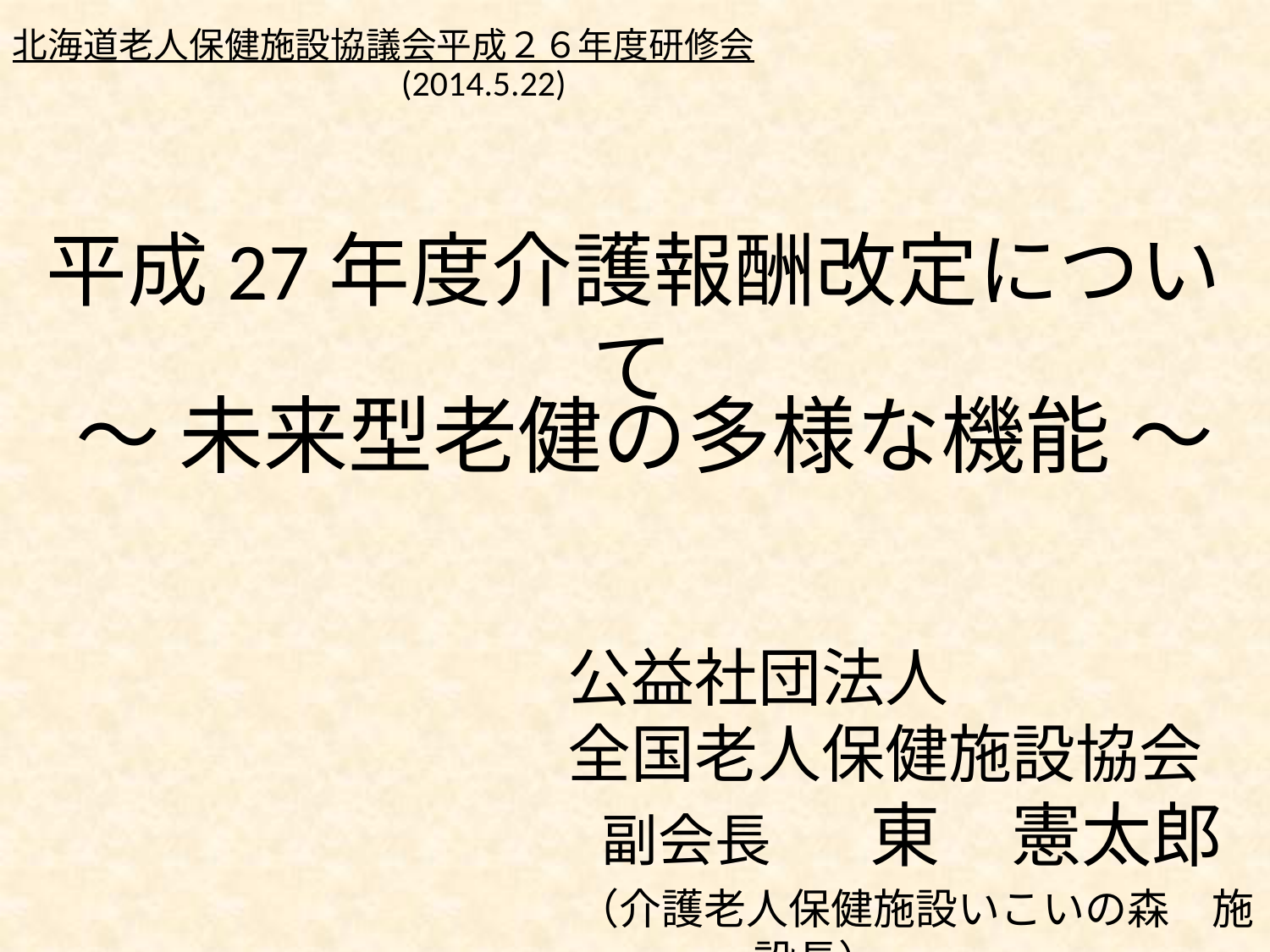

北海道老人保健施設協議会平成２６年度研修会
(2014.5.22)
# 平成27年度介護報酬改定について
～ 未来型老健の多様な機能 ～
　　　公益社団法人
　　　全国老人保健施設協会
　　　副会長　　東　憲太郎
　　　　（介護老人保健施設いこいの森　施設長）